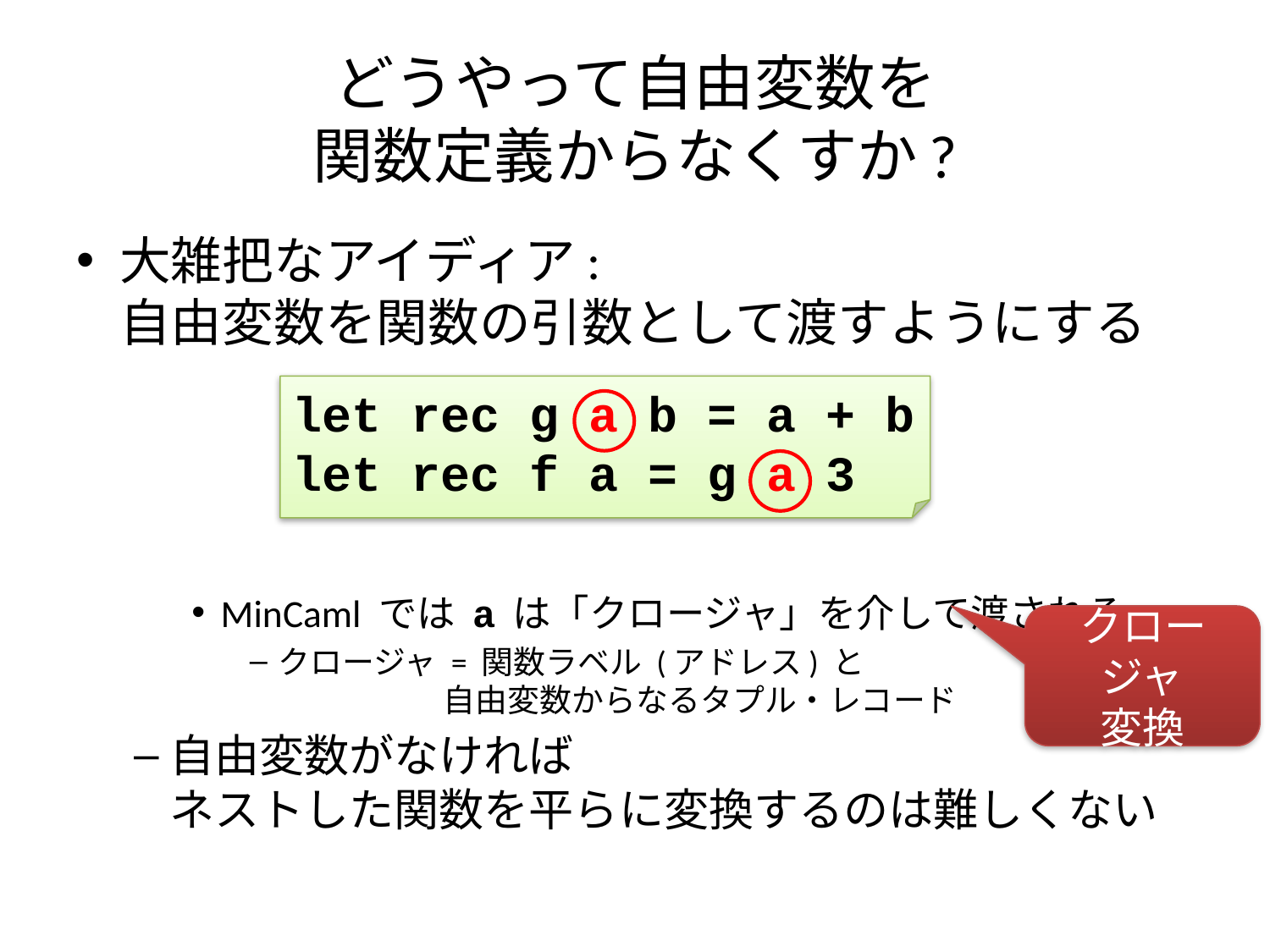

# どうやって自由変数を 関数定義からなくすか?
大雑把なアイディア:
自由変数を関数の引数として渡すようにする

MinCaml では a は「クロージャ」を介して渡される
クロージャ = 関数ラベル (アドレス) と
                       自由変数からなるタプル・レコード
自由変数がなければ
ネストした関数を平らに変換するのは難しくない

let rec g a b = a + b
let rec f a = g a 3

クロージャ
変換